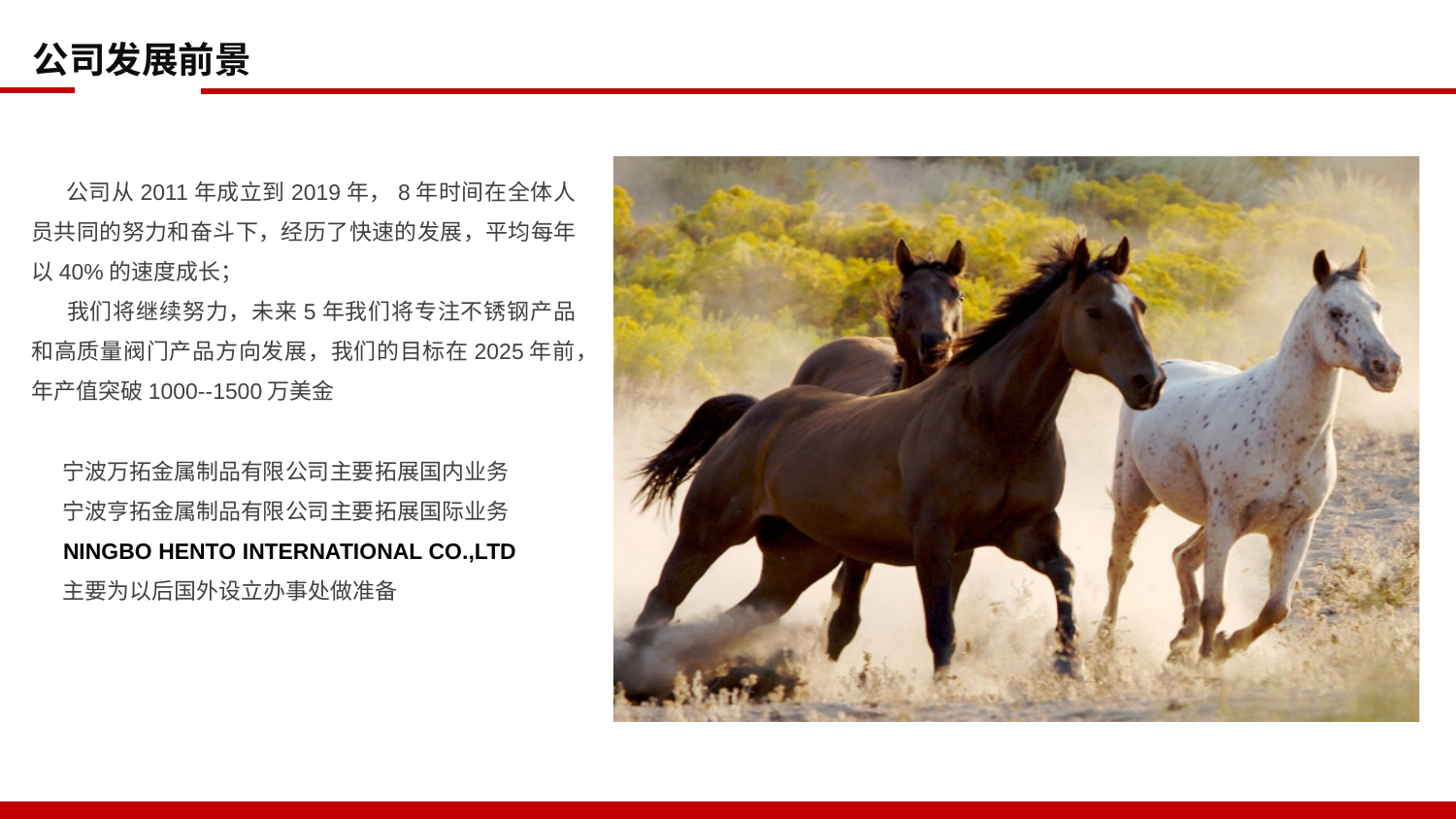

公司发展前景

     公司从2011年成立到2019年，8年时间在全体人员共同的努力和奋斗下，经历了快速的发展，平均每年以40%的速度成长；
     我们将继续努力，未来5年我们将专注不锈钢产品和高质量阀门产品方向发展，我们的目标在2025年前，年产值突破1000--1500万美金

     宁波万拓金属制品有限公司主要拓展国内业务
     宁波亨拓金属制品有限公司主要拓展国际业务
     NINGBO HENTO INTERNATIONAL CO.,LTD
     主要为以后国外设立办事处做准备